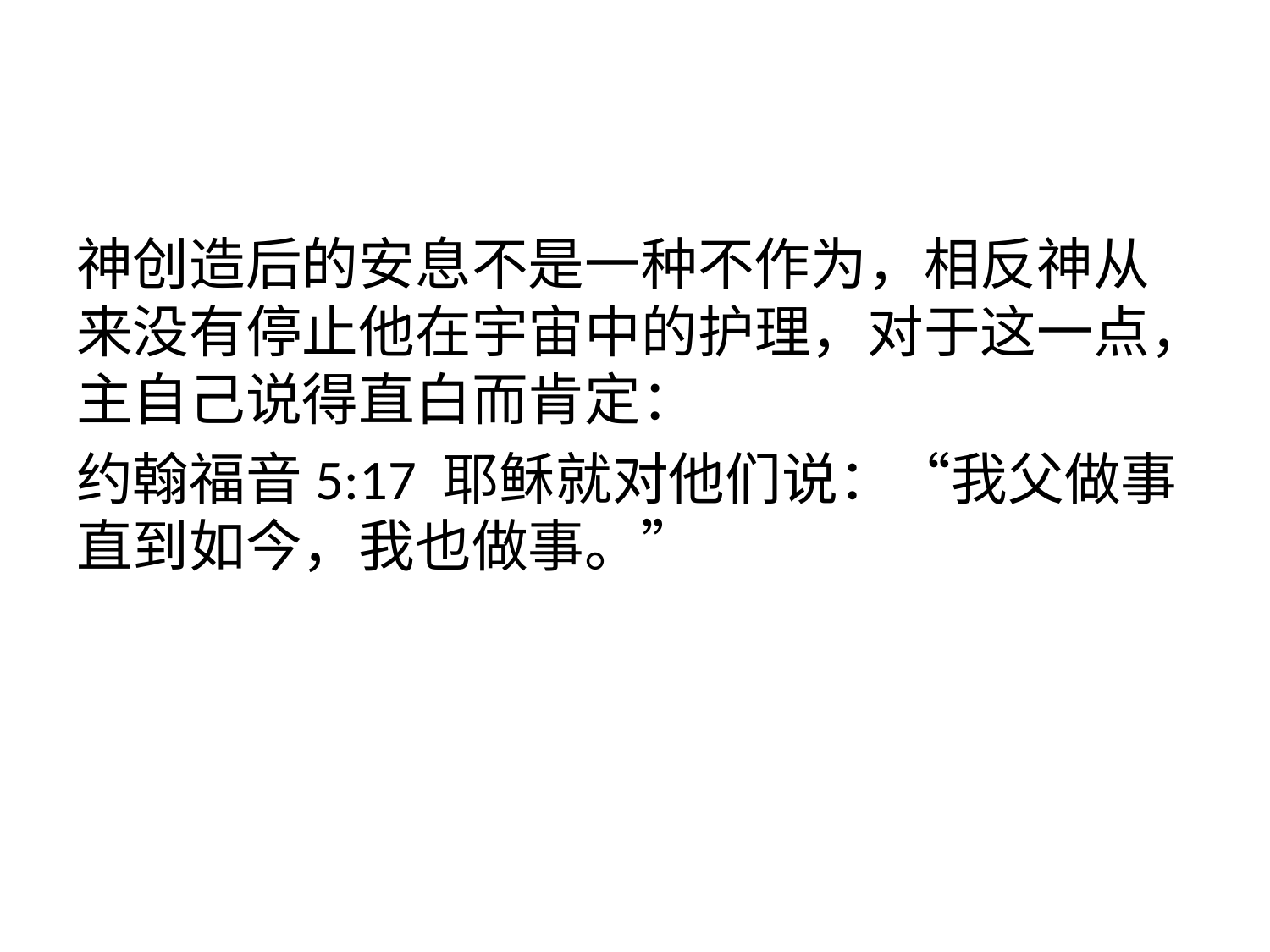

#
神创造后的安息不是一种不作为，相反神从来没有停止他在宇宙中的护理，对于这一点，主自己说得直白而肯定：
约翰福音5:17 耶稣就对他们说：“我父做事直到如今，我也做事。”